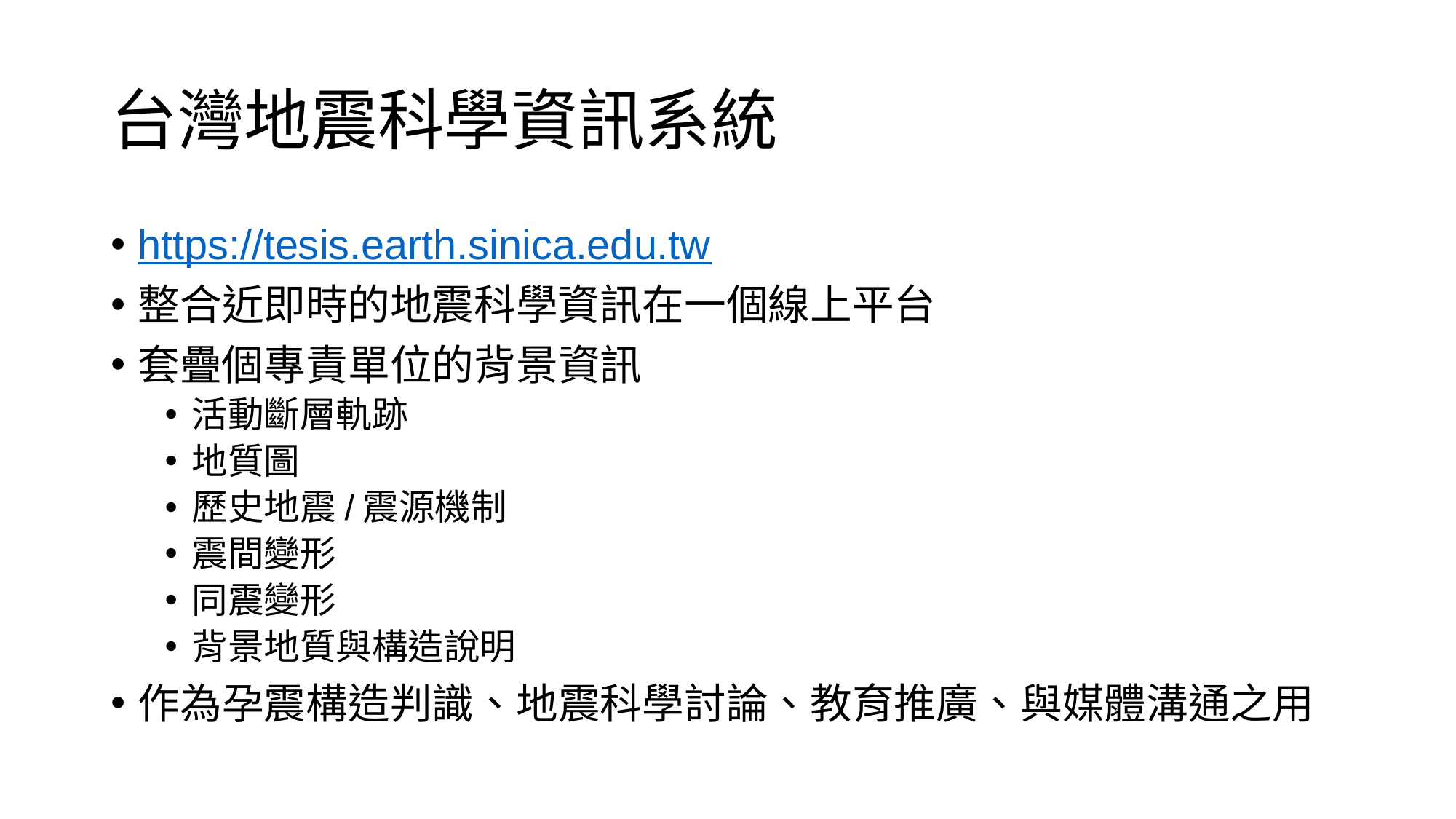

# 台灣地震科學資訊系統
https://tesis.earth.sinica.edu.tw
整合近即時的地震科學資訊在一個線上平台
套疊個專責單位的背景資訊
活動斷層軌跡
地質圖
歷史地震/震源機制
震間變形
同震變形
背景地質與構造說明
作為孕震構造判識、地震科學討論、教育推廣、與媒體溝通之用